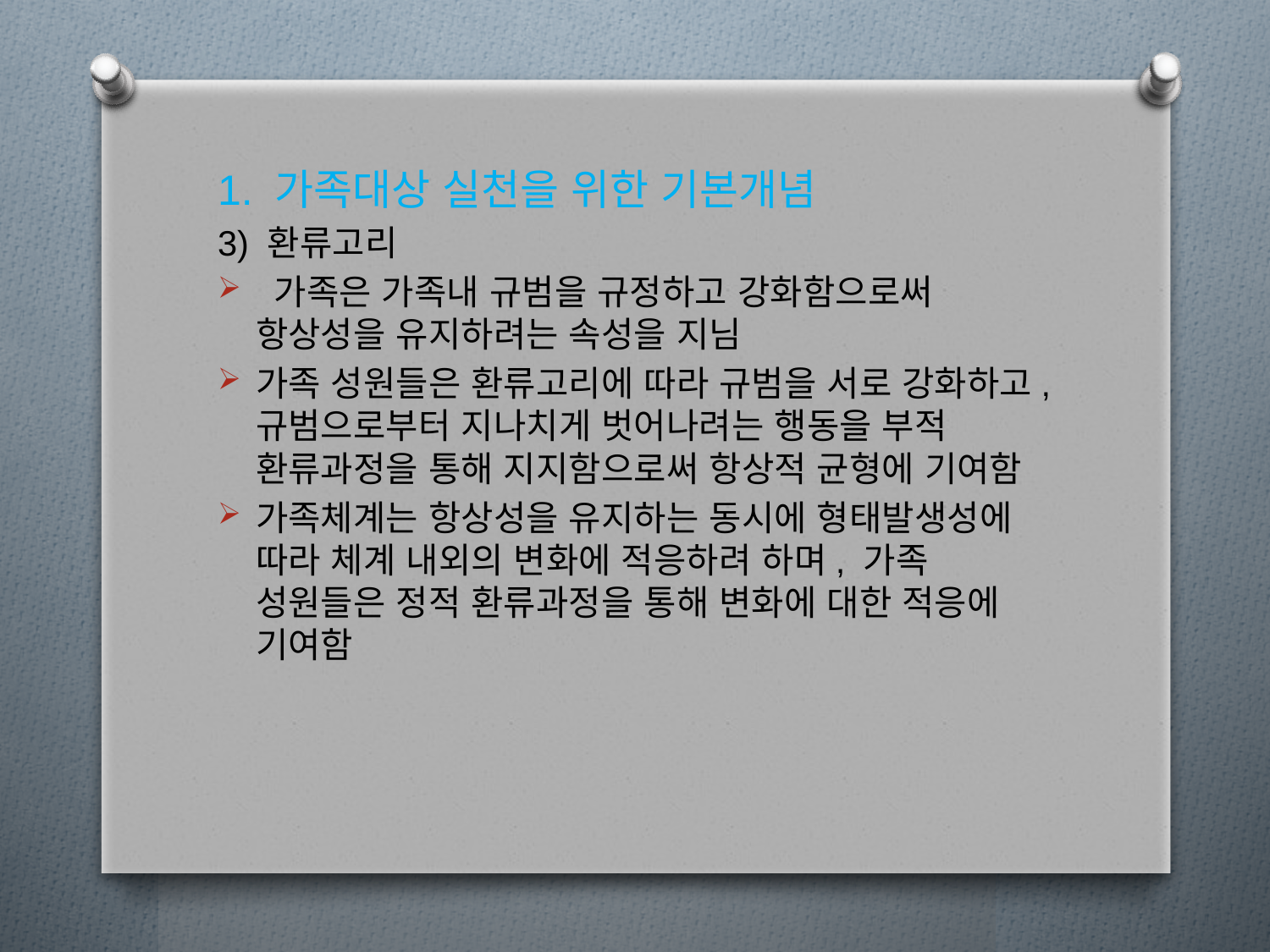

1. 가족대상 실천을 위한 기본개념
3) 환류고리
 가족은 가족내 규범을 규정하고 강화함으로써 항상성을 유지하려는 속성을 지님
가족 성원들은 환류고리에 따라 규범을 서로 강화하고, 규범으로부터 지나치게 벗어나려는 행동을 부적 환류과정을 통해 지지함으로써 항상적 균형에 기여함
가족체계는 항상성을 유지하는 동시에 형태발생성에 따라 체계 내외의 변화에 적응하려 하며, 가족 성원들은 정적 환류과정을 통해 변화에 대한 적응에 기여함